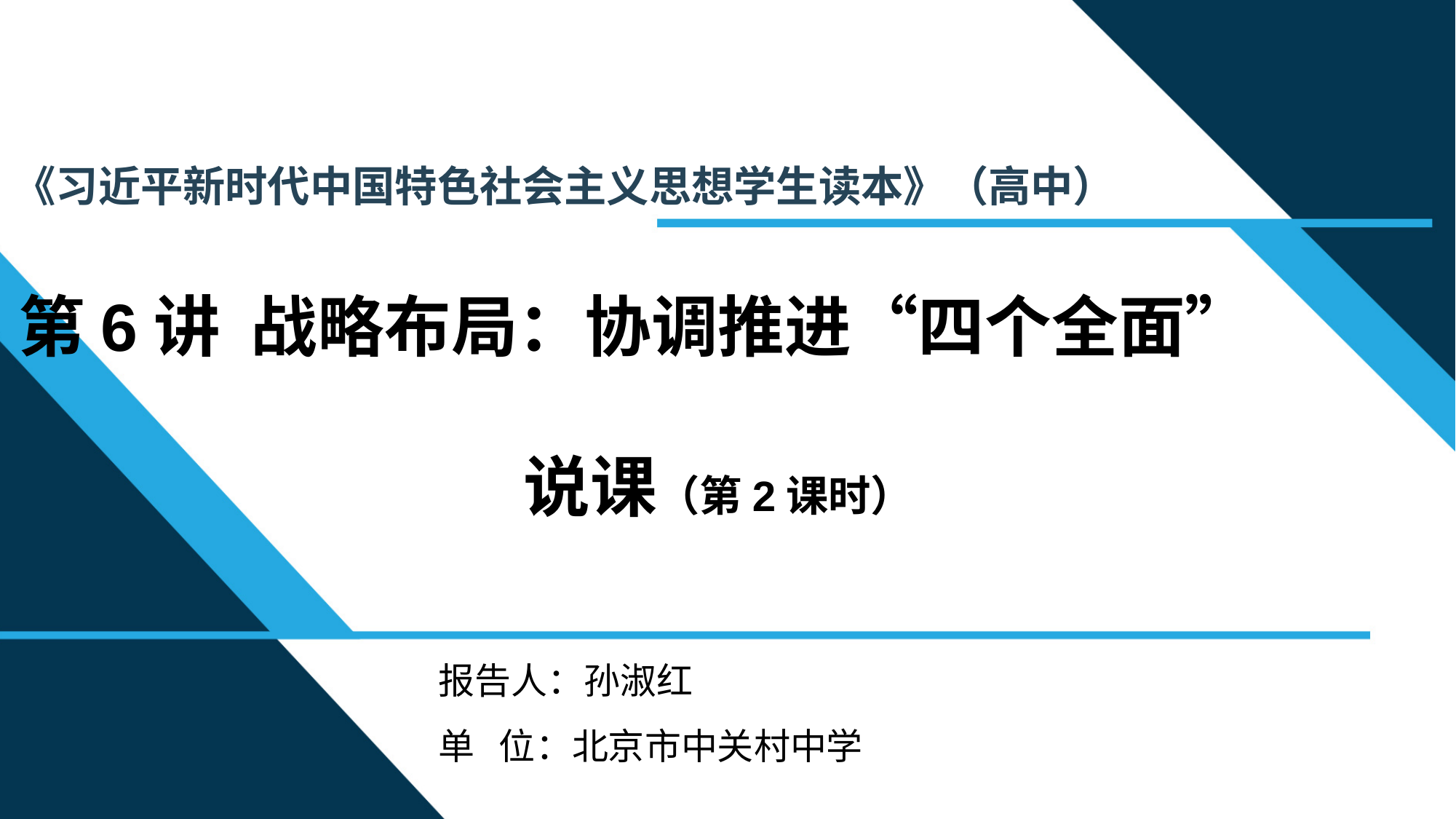

《习近平新时代中国特色社会主义思想学生读本》（高中）

第6讲  战略布局：协调推进“四个全面”

说课（第2课时）

报告人：孙淑红
单   位：北京市中关村中学